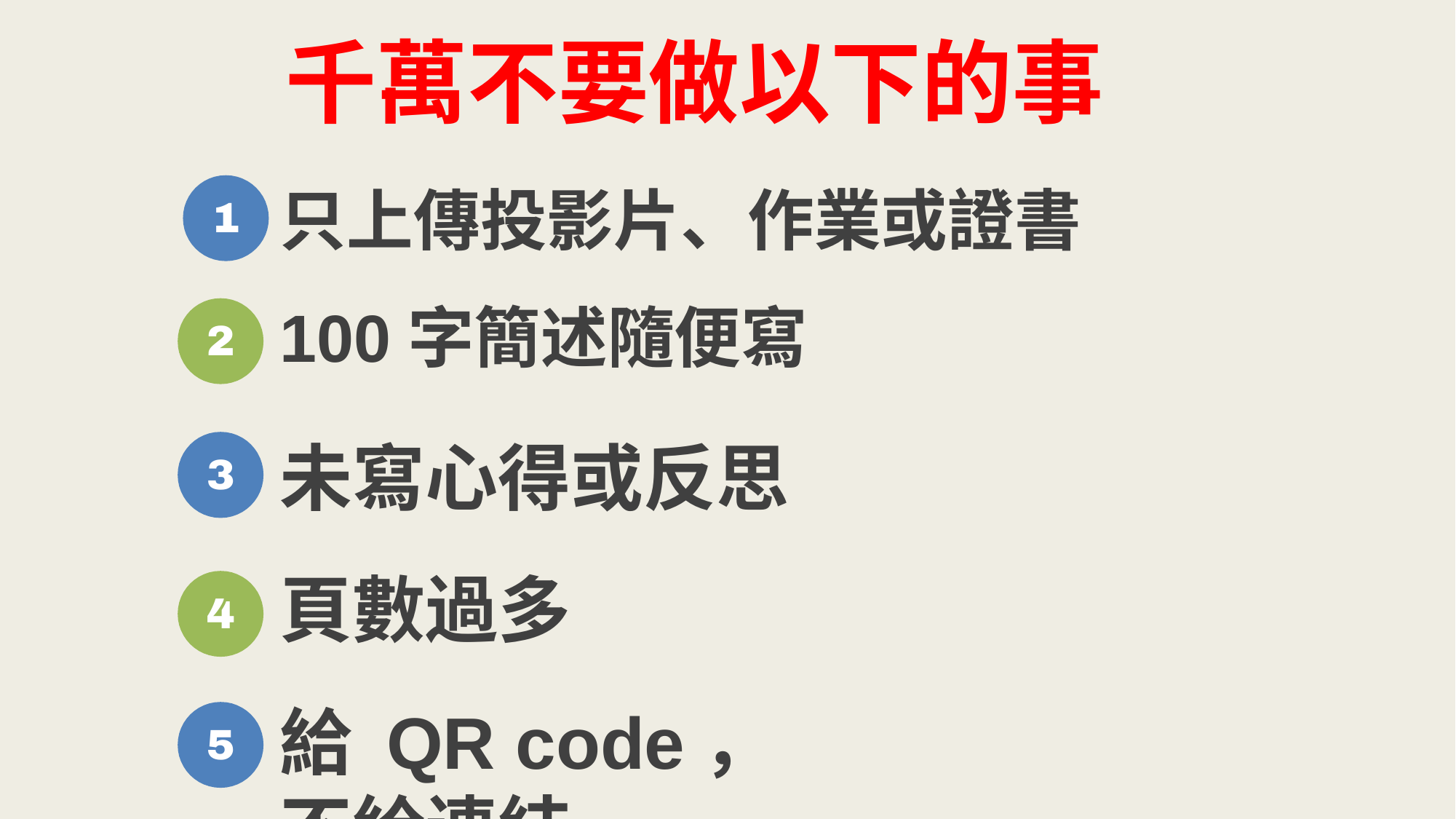

千萬不要做以下的事
只上傳投影片、作業或證書
100字簡述隨便寫
未寫心得或反思 頁數過多
給 QR code，不給連結

1

2

3

4

5